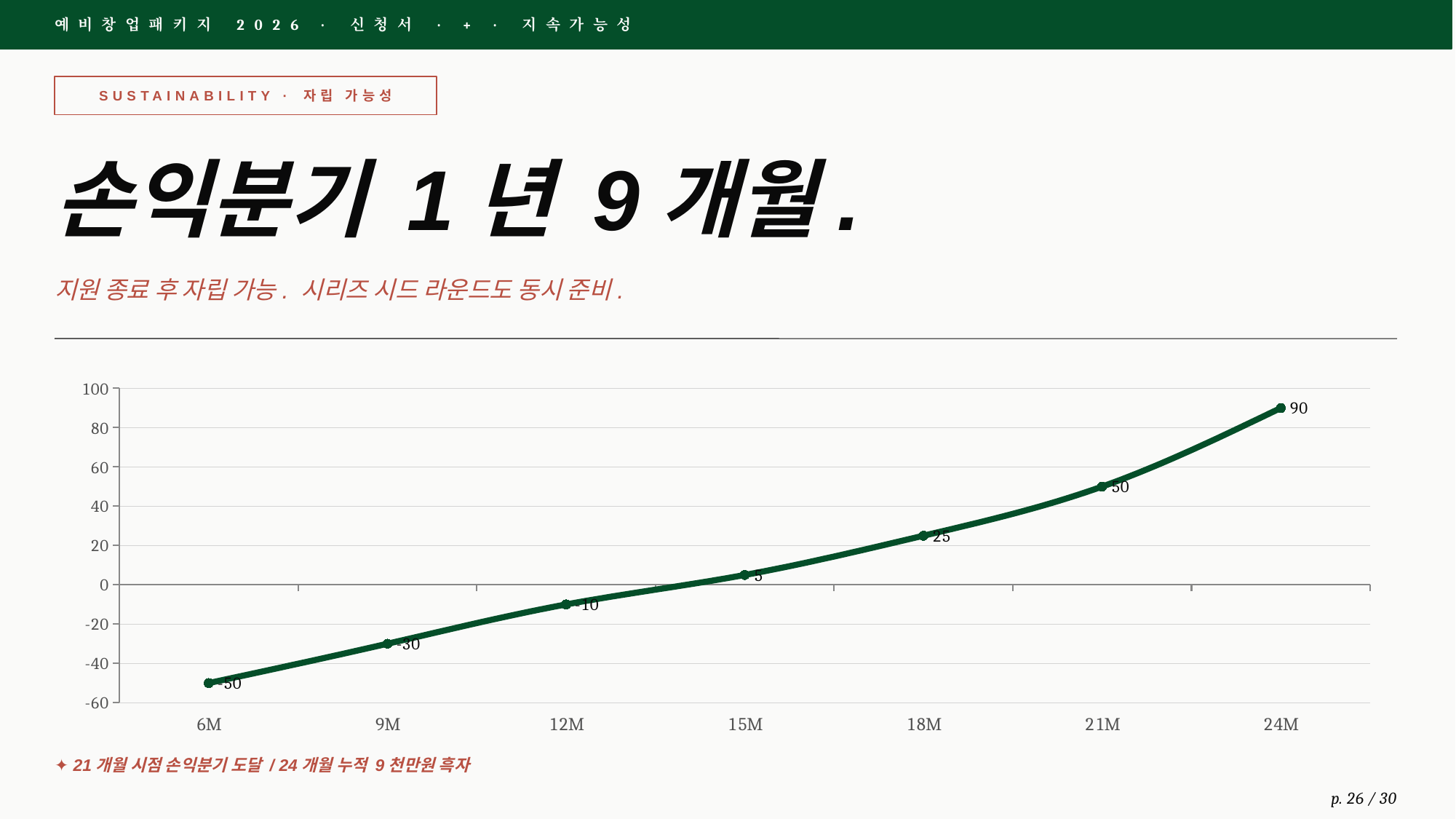

예비창업패키지 2026 · 신청서 · + · 지속가능성

SUSTAINABILITY · 자립 가능성
손익분기 1년 9개월.
지원 종료 후 자립 가능. 시리즈 시드 라운드도 동시 준비.

### Chart

| Category | 누적 손익 (백만원) |
|---|---|
| 6M | -50.0 |
| 9M | -30.0 |
| 12M | -10.0 |
| 15M | 5.0 |
| 18M | 25.0 |
| 21M | 50.0 |
| 24M | 90.0 |
✦ 21개월 시점 손익분기 도달 / 24개월 누적 9천만원 흑자
p. 26 / 30